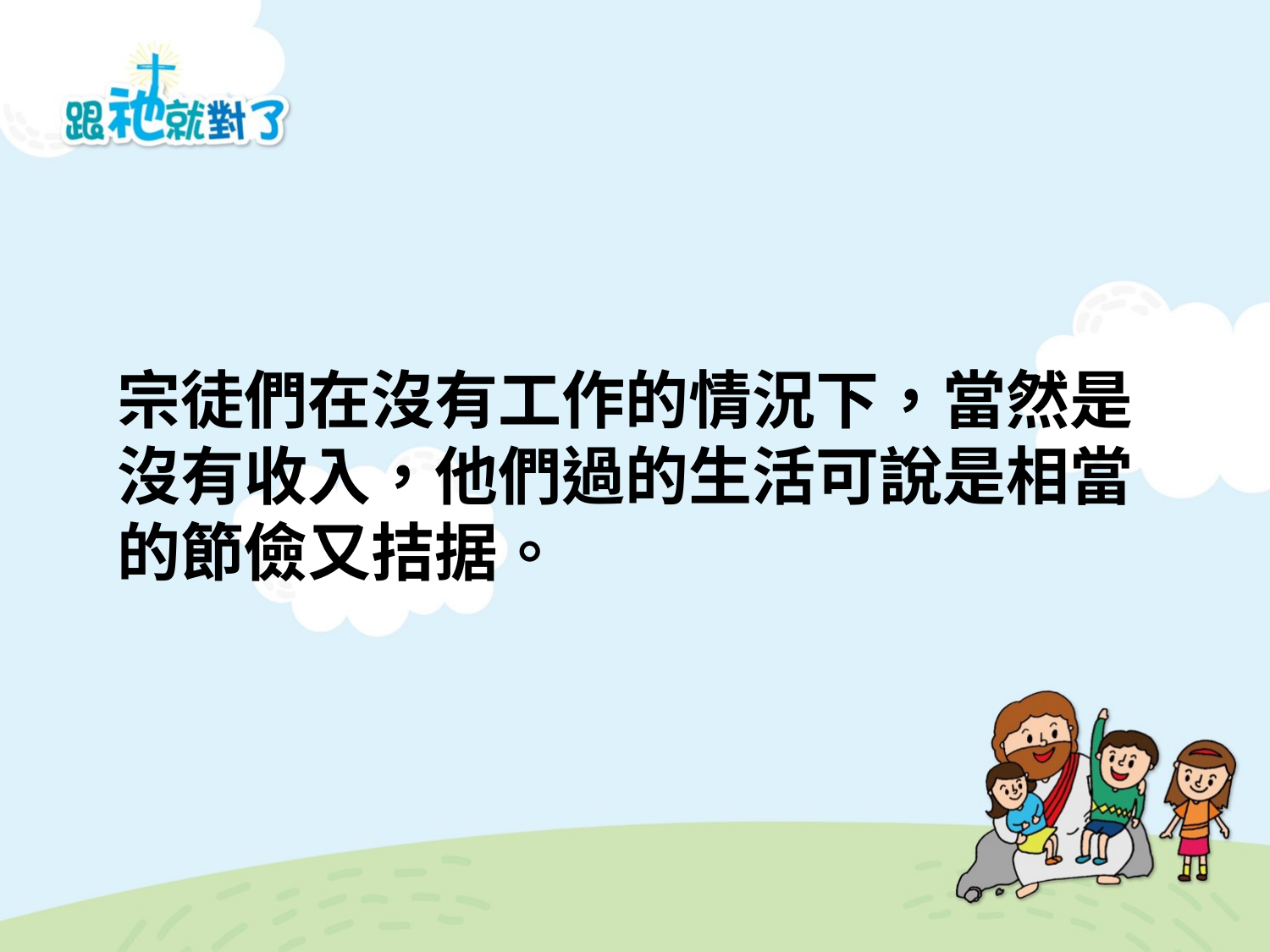

宗徒們在沒有工作的情況下，當然是沒有收入，他們過的生活可說是相當的節儉又拮据。